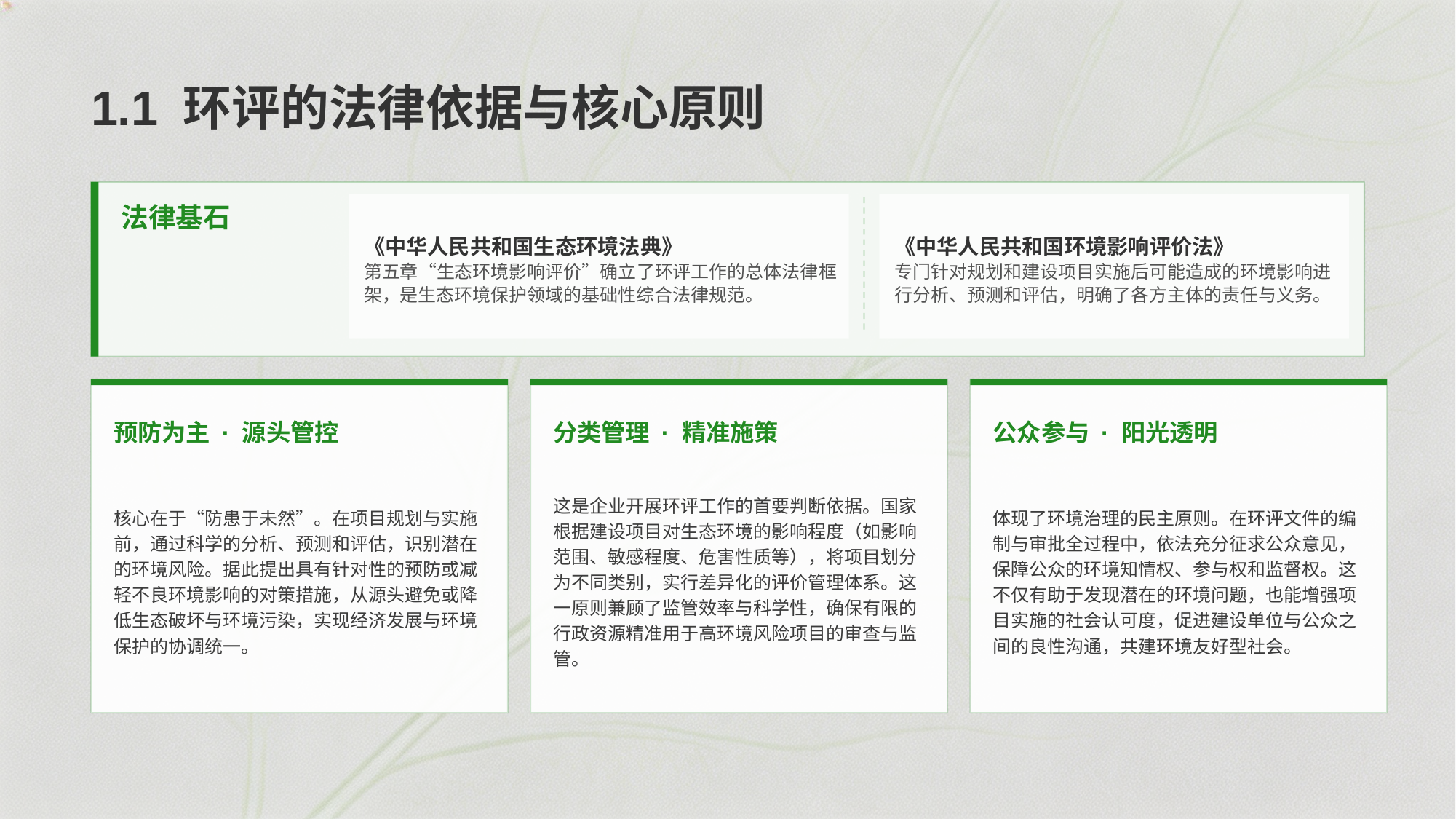

1.1 环评的法律依据与核心原则

法律基石

《中华人民共和国生态环境法典》
第五章“生态环境影响评价”确立了环评工作的总体法律框架，是生态环境保护领域的基础性综合法律规范。
《中华人民共和国环境影响评价法》
专门针对规划和建设项目实施后可能造成的环境影响进行分析、预测和评估，明确了各方主体的责任与义务。

预防为主 · 源头管控
分类管理 · 精准施策
公众参与 · 阳光透明
核心在于“防患于未然”。在项目规划与实施前，通过科学的分析、预测和评估，识别潜在的环境风险。据此提出具有针对性的预防或减轻不良环境影响的对策措施，从源头避免或降低生态破坏与环境污染，实现经济发展与环境保护的协调统一。
这是企业开展环评工作的首要判断依据。国家根据建设项目对生态环境的影响程度（如影响范围、敏感程度、危害性质等），将项目划分为不同类别，实行差异化的评价管理体系。这一原则兼顾了监管效率与科学性，确保有限的行政资源精准用于高环境风险项目的审查与监管。
体现了环境治理的民主原则。在环评文件的编制与审批全过程中，依法充分征求公众意见，保障公众的环境知情权、参与权和监督权。这不仅有助于发现潜在的环境问题，也能增强项目实施的社会认可度，促进建设单位与公众之间的良性沟通，共建环境友好型社会。